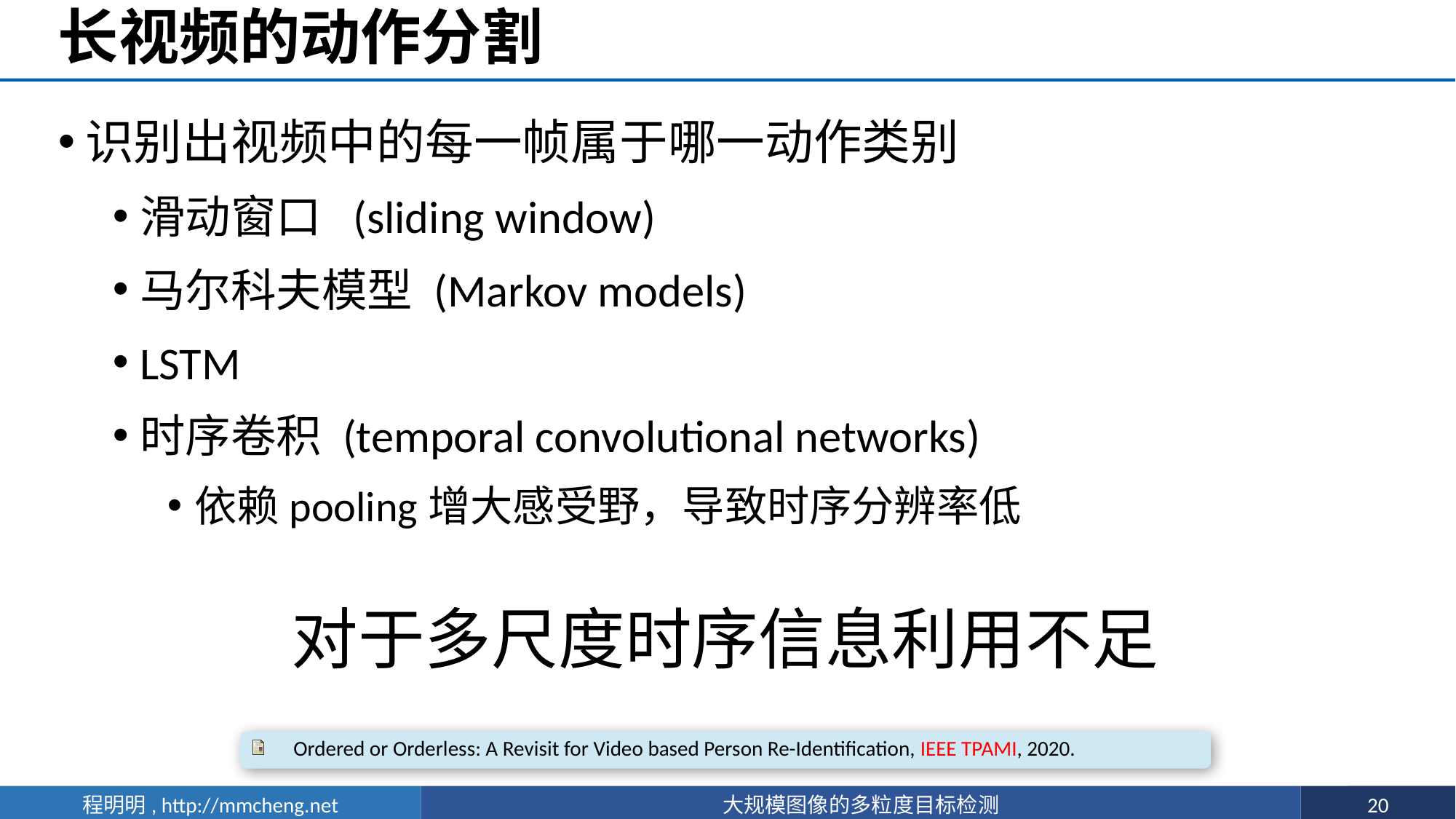

# 长视频的动作分割
识别出视频中的每一帧属于哪一动作类别
滑动窗口  (sliding window)
马尔科夫模型 (Markov models)
LSTM
时序卷积 (temporal convolutional networks)
依赖pooling增大感受野，导致时序分辨率低
对于多尺度时序信息利用不足
Ordered or Orderless: A Revisit for Video based Person Re-Identification, IEEE TPAMI, 2020.